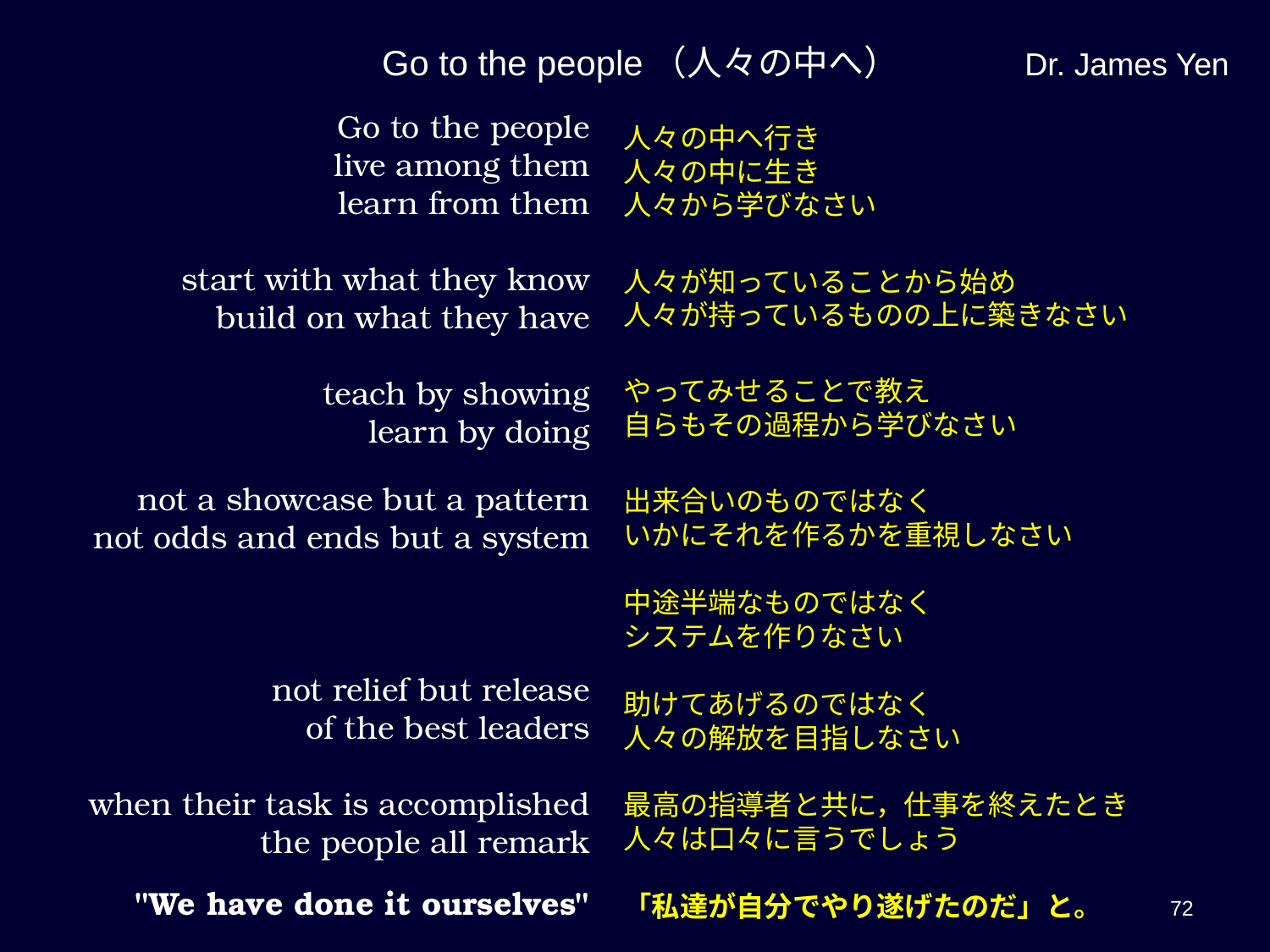

Go to the people（人々の中へ）
Dr. James Yen
Go to the people
live among them
learn from them
start with what they know
build on what they have
teach by showing
learn by doing

not a showcase but a pattern
not odds and ends but a system

not relief but release
of the best leaders
when their task is accomplished
the people all remark

"We have done it ourselves"
人々の中へ行き
人々の中に生き
人々から学びなさい

人々が知っていることから始め
人々が持っているものの上に築きなさい

やってみせることで教え
自らもその過程から学びなさい

出来合いのものではなく
いかにそれを作るかを重視しなさい

中途半端なものではなく
システムを作りなさい

助けてあげるのではなく
人々の解放を目指しなさい

最高の指導者と共に，仕事を終えたとき
人々は口々に言うでしょう

「私達が自分でやり遂げたのだ」と。
72